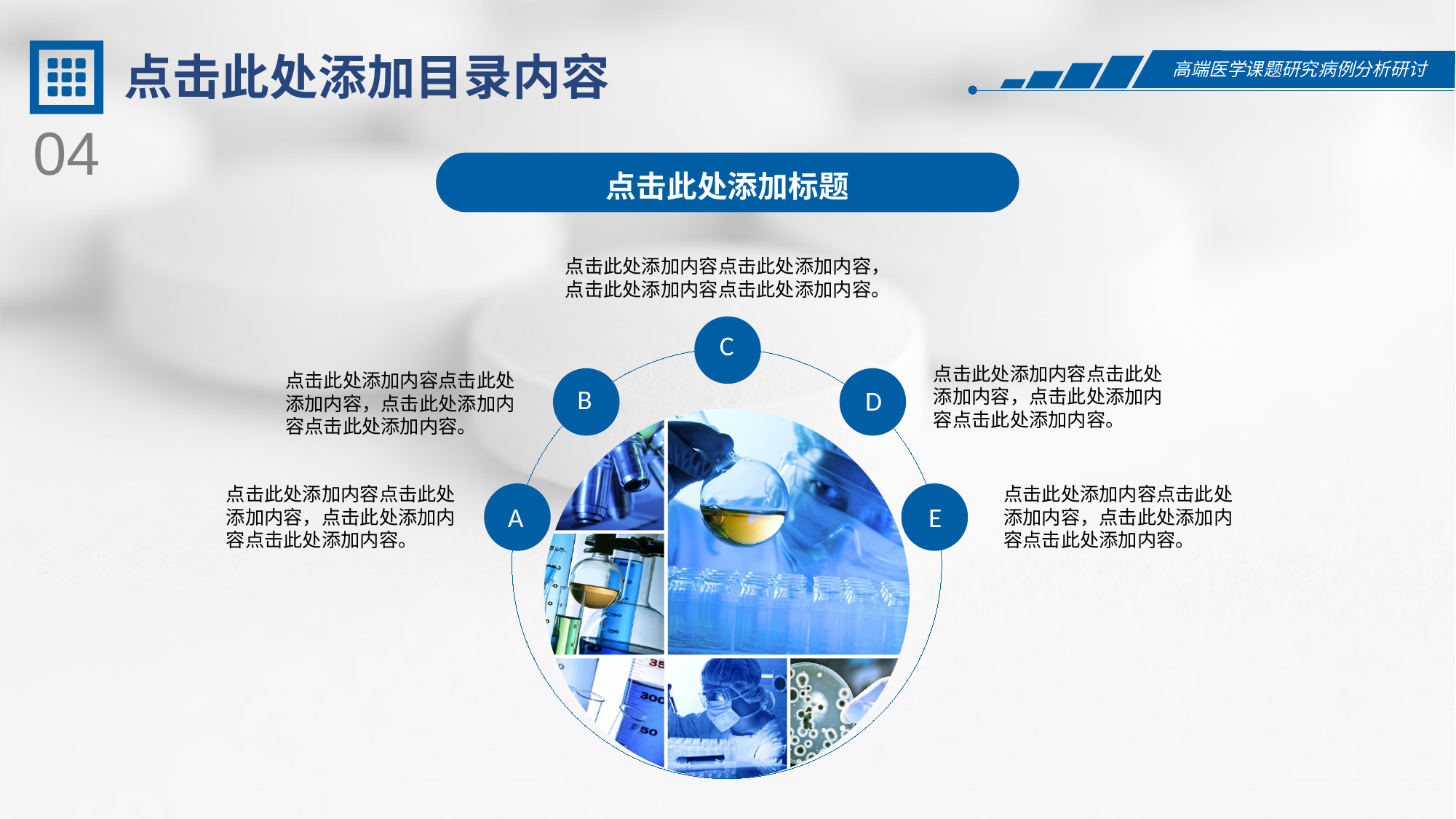

点击此处添加目录内容
04
点击此处添加标题
点击此处添加内容点击此处添加内容，点击此处添加内容点击此处添加内容。

C

点击此处添加内容点击此处添加内容，点击此处添加内容点击此处添加内容。
点击此处添加内容点击此处添加内容，点击此处添加内容点击此处添加内容。

B

D

点击此处添加内容点击此处添加内容，点击此处添加内容点击此处添加内容。
点击此处添加内容点击此处添加内容，点击此处添加内容点击此处添加内容。

A

E
.